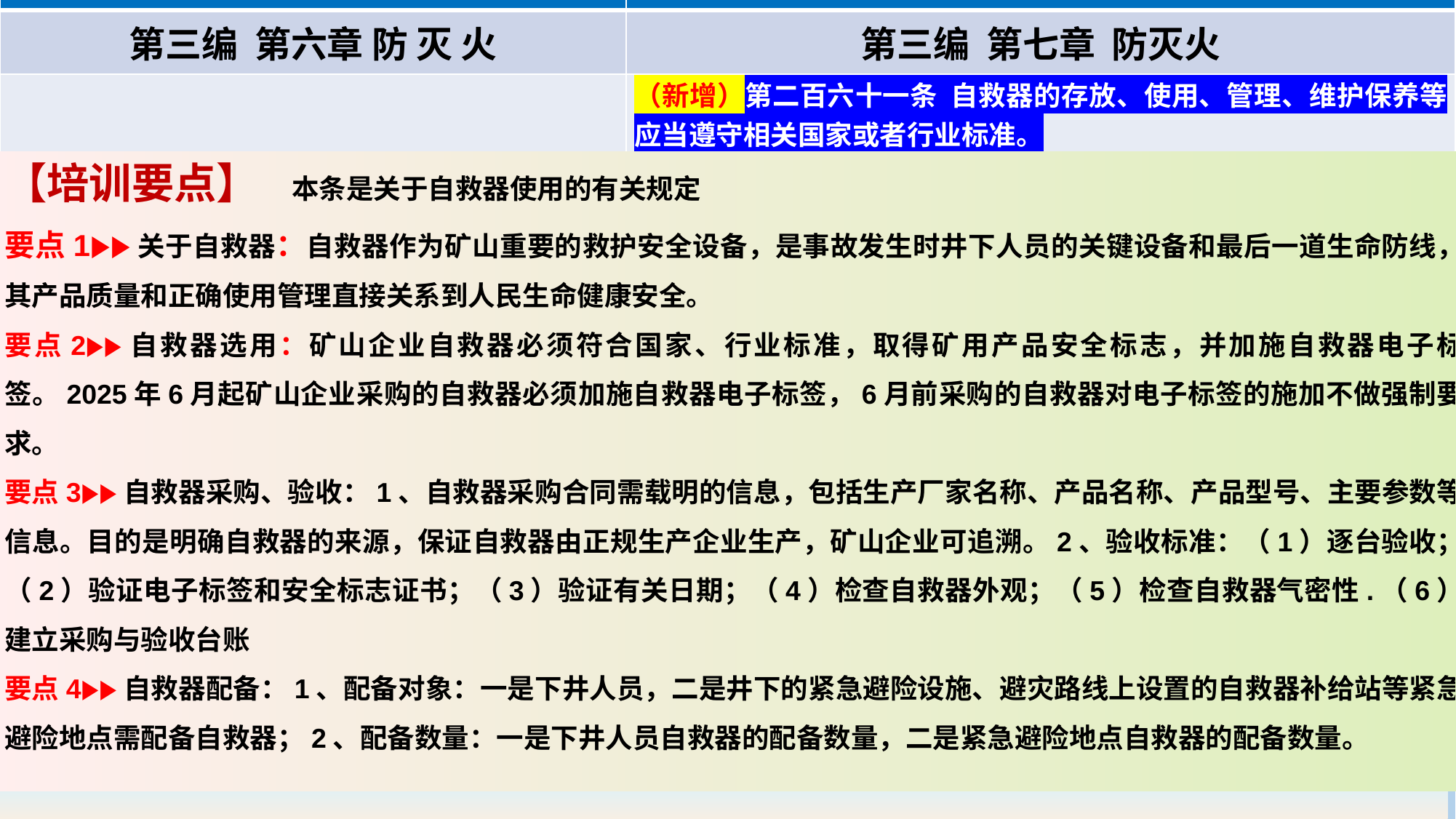

| 《煤矿安全规程》（2022版） | 《煤矿安全规程》（2025版） |
| --- | --- |
| 第三编 第六章 防 灭 火 | 第三编 第七章 防灭火 |
|  | （新增）第二百六十一条 自救器的存放、使用、管理、维护保养等应当遵守相关国家或者行业标准。 |
【培训要点】    本条是关于自救器使用的有关规定
要点1▶▶关于自救器：自救器作为矿山重要的救护安全设备，是事故发生时井下人员的关键设备和最后一道生命防线，其产品质量和正确使用管理直接关系到人民生命健康安全。
要点2▶▶自救器选用：矿山企业自救器必须符合国家、行业标准，取得矿用产品安全标志，并加施自救器电子标签。2025年6月起矿山企业采购的自救器必须加施自救器电子标签，6月前采购的自救器对电子标签的施加不做强制要求。
要点3▶▶自救器采购、验收：1、自救器采购合同需载明的信息，包括生产厂家名称、产品名称、产品型号、主要参数等信息。目的是明确自救器的来源，保证自救器由正规生产企业生产，矿山企业可追溯。2、验收标准：（1）逐台验收；（2）验证电子标签和安全标志证书；（3）验证有关日期；（4）检查自救器外观；（5）检查自救器气密性.（6）建立采购与验收台账
要点4▶▶自救器配备：1、配备对象：一是下井人员，二是井下的紧急避险设施、避灾路线上设置的自救器补给站等紧急避险地点需配备自救器；2、配备数量：一是下井人员自救器的配备数量，二是紧急避险地点自救器的配备数量。